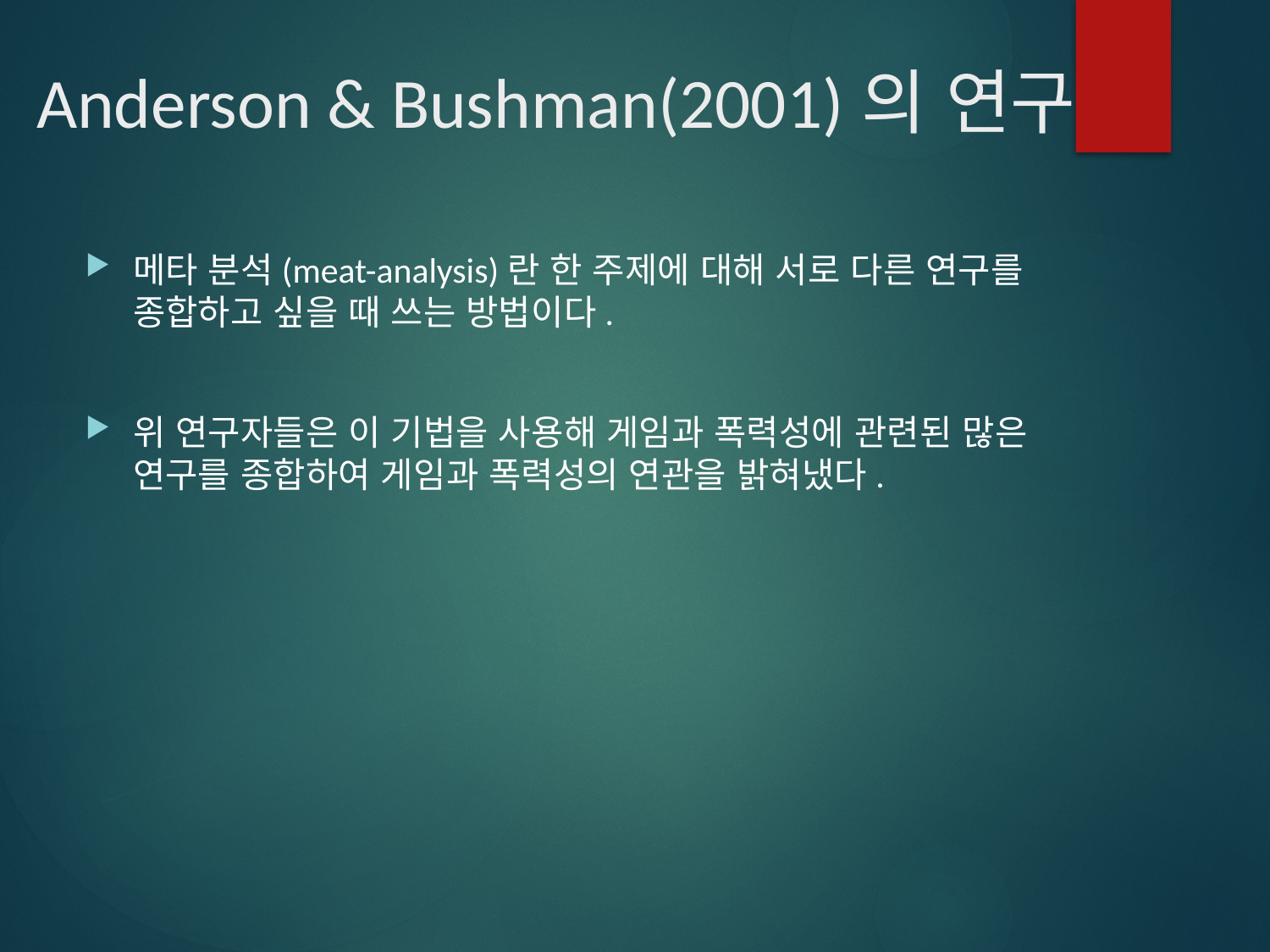

# Anderson & Bushman(2001)의 연구
메타 분석(meat-analysis)란 한 주제에 대해 서로 다른 연구를 종합하고 싶을 때 쓰는 방법이다.

위 연구자들은 이 기법을 사용해 게임과 폭력성에 관련된 많은 연구를 종합하여 게임과 폭력성의 연관을 밝혀냈다.